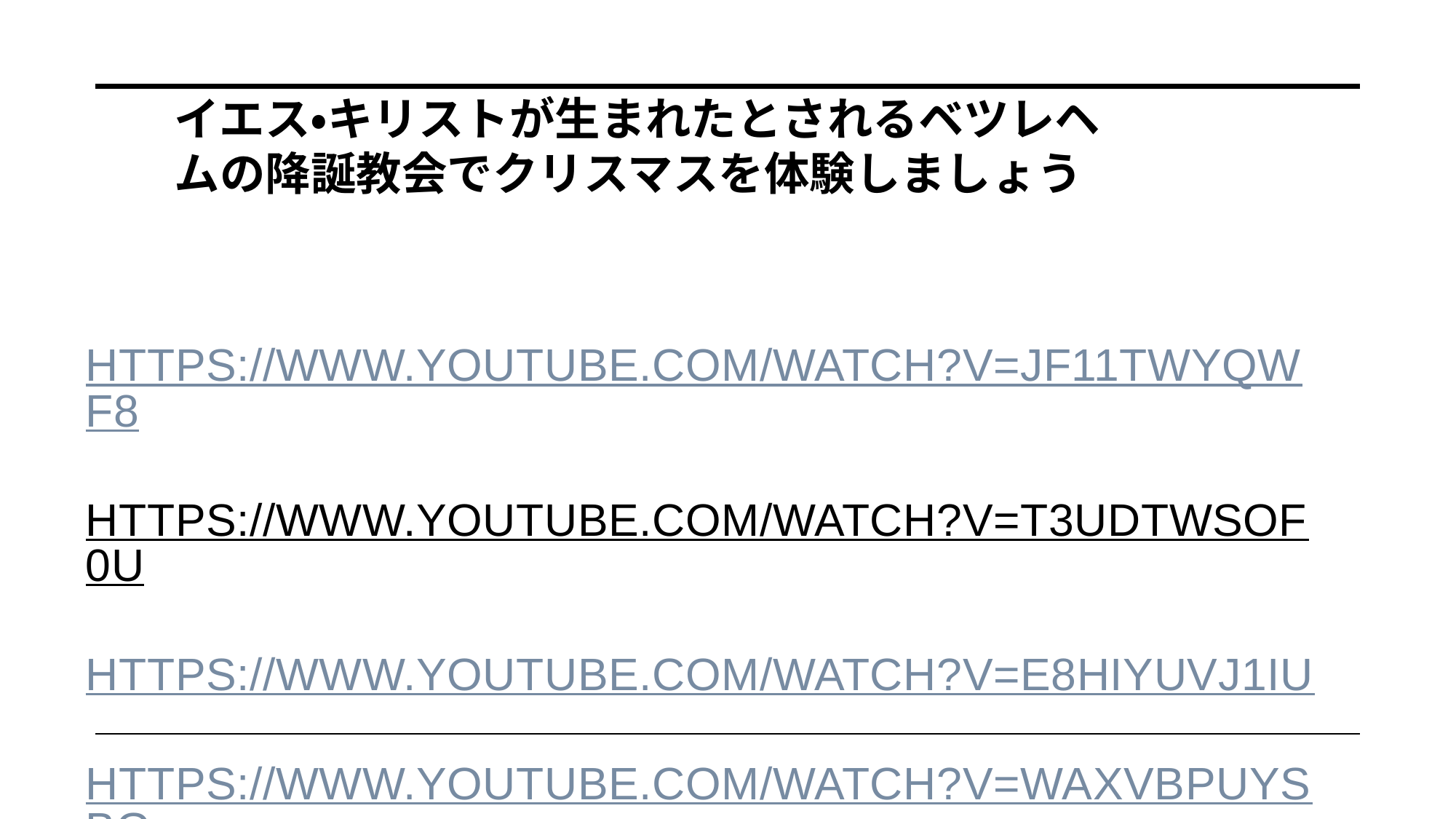

イエス・キリストが生まれたとされるベツレヘムの降誕教会でクリスマスを体験しましょう
# https://www.youtube.com/watch?v=jF11TwyQwf8 https://www.youtube.com/watch?v=t3uDTWSOF0U https://www.youtube.com/watch?v=E8hIYuVj1iU https://www.youtube.com/watch?v=waxvBpuySBg https://www.youtube.com/watch?v=3MxQ_PzqPbs